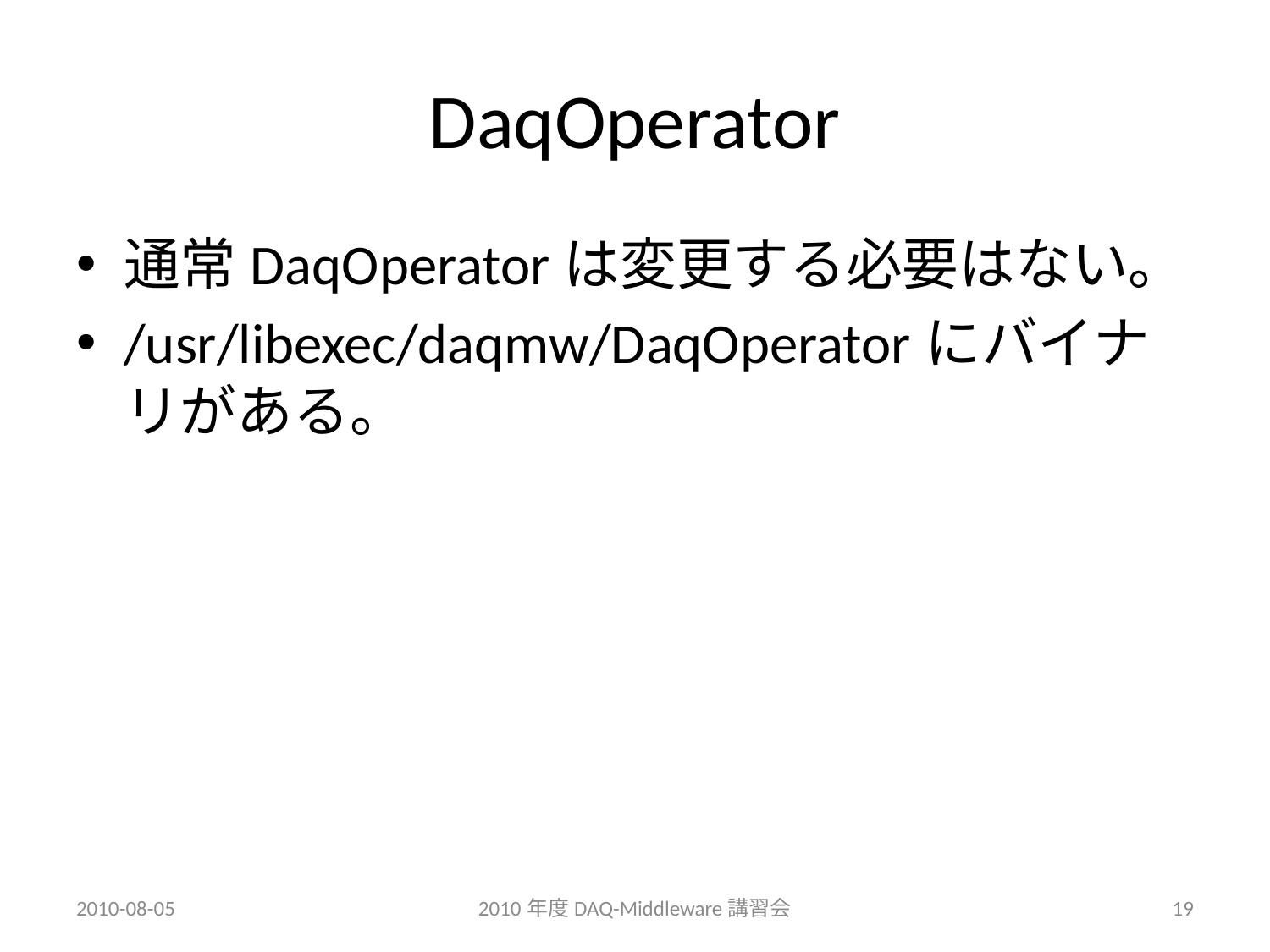

# DaqOperator
通常DaqOperatorは変更する必要はない。
/usr/libexec/daqmw/DaqOperatorにバイナリがある。
2010-08-05
2010年度DAQ-Middleware講習会
19